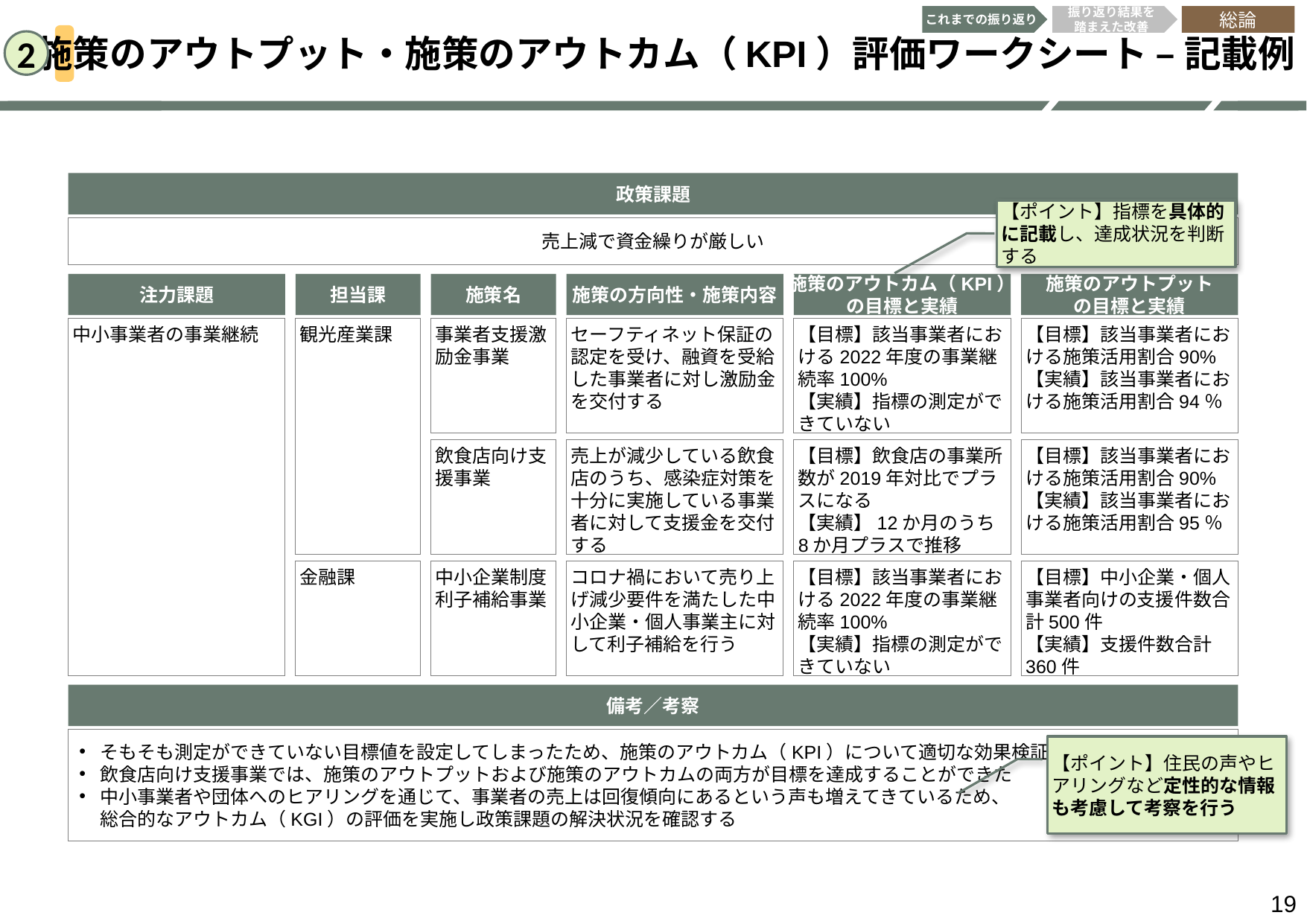

これまでの振り返り
振り返り結果を
踏まえた改善
総論
施策のアウトプット・施策のアウトカム（KPI）評価ワークシート – 記載例
2
政策課題
【ポイント】指標を具体的に記載し、達成状況を判断する
売上減で資金繰りが厳しい
注力課題
担当課
施策名
施策の方向性・施策内容
施策のアウトカム（KPI）
の目標と実績
施策のアウトプット
の目標と実績
中小事業者の事業継続
観光産業課
事業者支援激励金事業
セーフティネット保証の認定を受け、融資を受給した事業者に対し激励金を交付する
【目標】該当事業者における2022年度の事業継続率100%
【実績】指標の測定ができていない
【目標】該当事業者における施策活用割合90%
【実績】該当事業者における施策活用割合94％
飲食店向け支援事業
売上が減少している飲食店のうち、感染症対策を十分に実施している事業者に対して支援金を交付する
【目標】飲食店の事業所数が2019年対比でプラスになる
【実績】12か月のうち8か月プラスで推移
【目標】該当事業者における施策活用割合90%
【実績】該当事業者における施策活用割合95％
金融課
中小企業制度利子補給事業
コロナ禍において売り上げ減少要件を満たした中小企業・個人事業主に対して利子補給を行う
【目標】該当事業者における2022年度の事業継続率100%
【実績】指標の測定ができていない
【目標】中小企業・個人事業者向けの支援件数合計500件
【実績】支援件数合計360件
備考／考察
そもそも測定ができていない目標値を設定してしまったため、施策のアウトカム（KPI）について適切な効果検証ができなかった
飲食店向け支援事業では、施策のアウトプットおよび施策のアウトカムの両方が目標を達成することができた
中小事業者や団体へのヒアリングを通じて、事業者の売上は回復傾向にあるという声も増えてきているため、
総合的なアウトカム（KGI）の評価を実施し政策課題の解決状況を確認する
【ポイント】住民の声やヒアリングなど定性的な情報も考慮して考察を行う
19